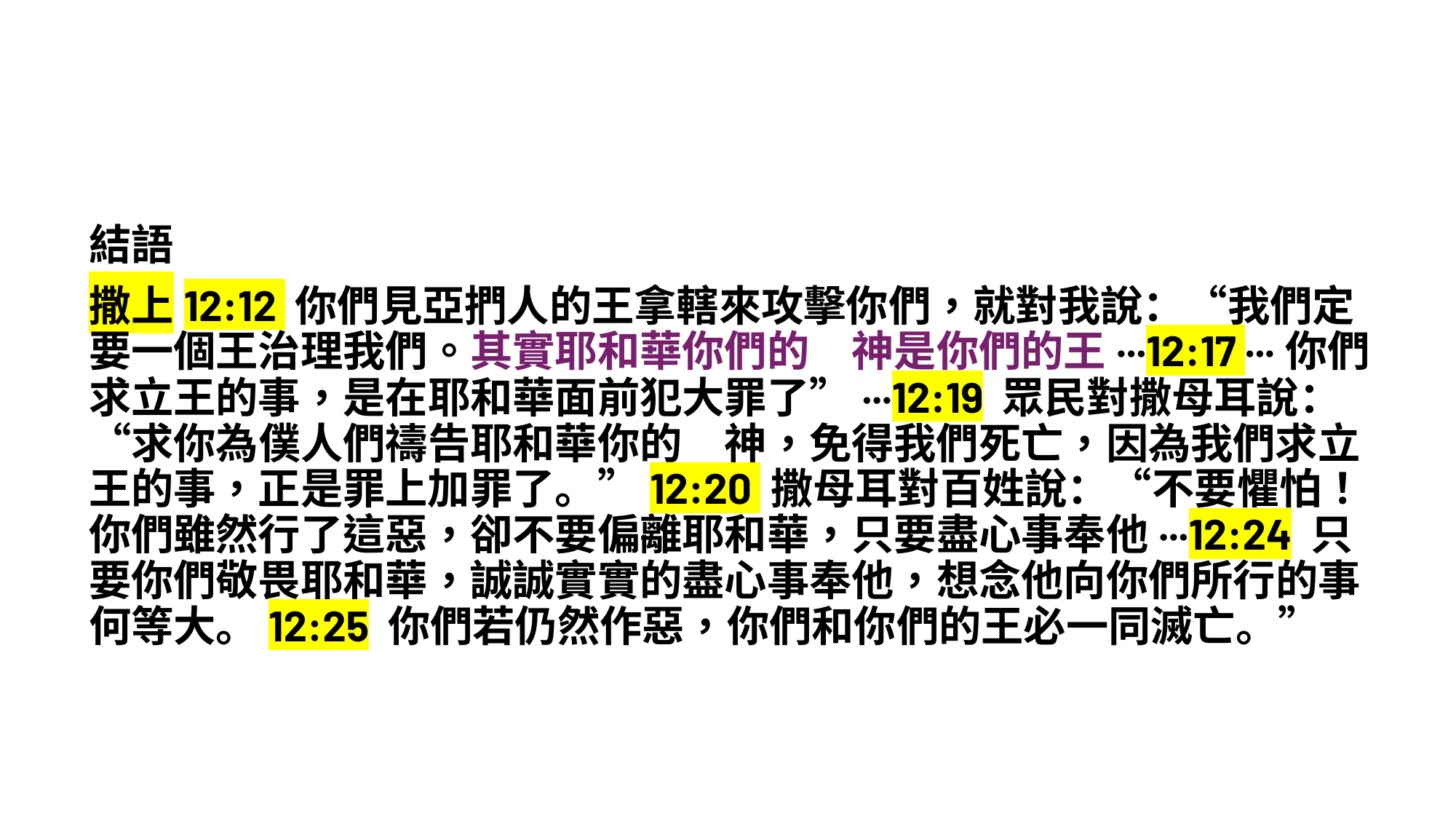

結語
撒上12:12 你們見亞捫人的王拿轄來攻擊你們，就對我說：“我們定要一個王治理我們。其實耶和華你們的　神是你們的王···12:17 ···你們求立王的事，是在耶和華面前犯大罪了”···12:19 眾民對撒母耳說：“求你為僕人們禱告耶和華你的　神，免得我們死亡，因為我們求立王的事，正是罪上加罪了。”12:20 撒母耳對百姓說：“不要懼怕！你們雖然行了這惡，卻不要偏離耶和華，只要盡心事奉他···12:24 只要你們敬畏耶和華，誠誠實實的盡心事奉他，想念他向你們所行的事何等大。12:25 你們若仍然作惡，你們和你們的王必一同滅亡。”